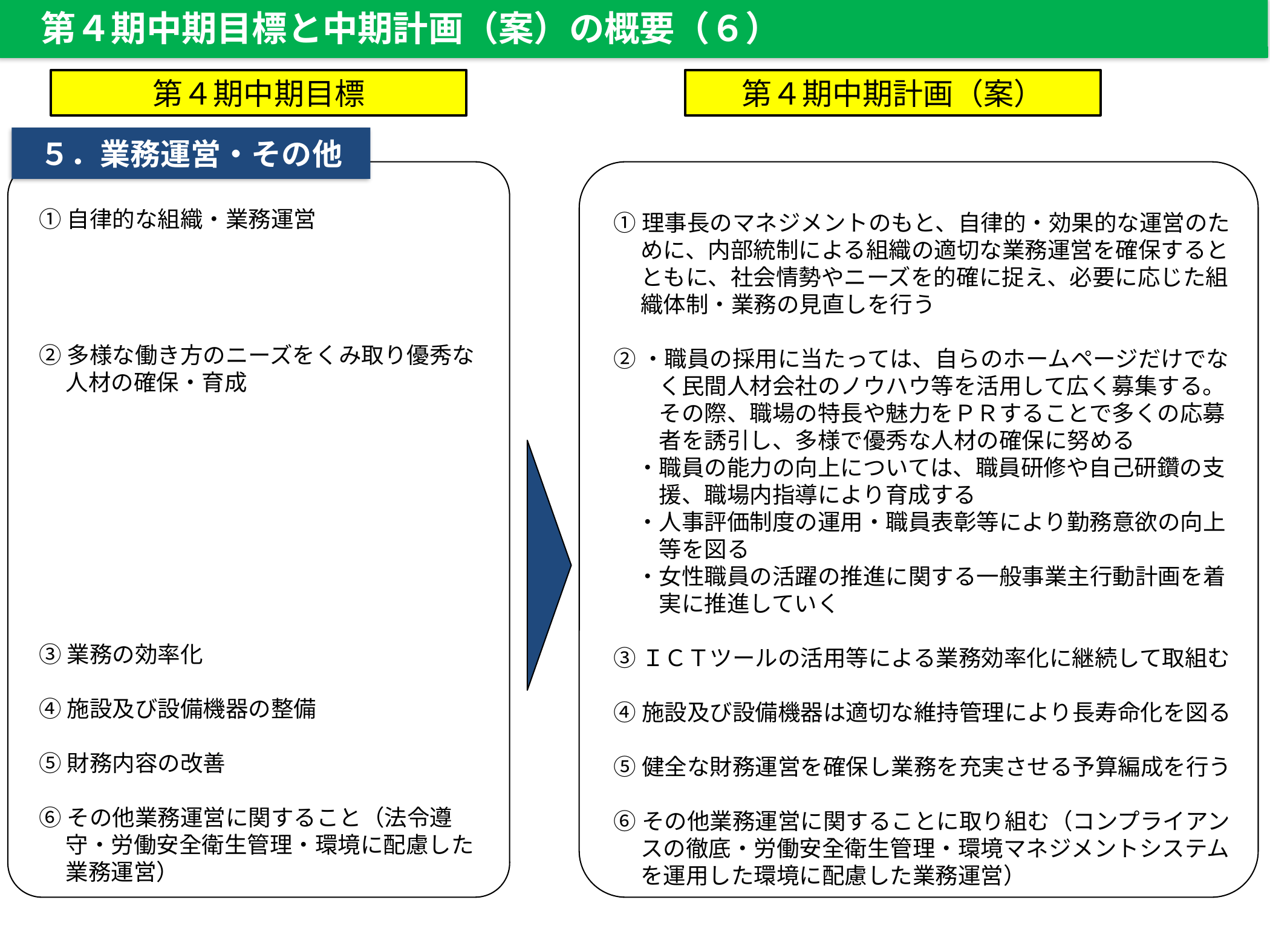

第４期中期目標と中期計画（案）の概要（６）
第４期中期目標
第４期中期計画（案）
５．業務運営・その他

①理事長のマネジメントのもと、自律的・効果的な運営のために、内部統制による組織の適切な業務運営を確保するとともに、社会情勢やニーズを的確に捉え、必要に応じた組織体制・業務の見直しを行う

②・職員の採用に当たっては、自らのホームページだけでな
　　く民間人材会社のノウハウ等を活用して広く募集する。
　　その際、職場の特長や魅力をＰＲすることで多くの応募
　　者を誘引し、多様で優秀な人材の確保に努める
　・職員の能力の向上については、職員研修や自己研鑽の支
　　援、職場内指導により育成する
　・人事評価制度の運用・職員表彰等により勤務意欲の向上
　　等を図る
　・女性職員の活躍の推進に関する一般事業主行動計画を着
　　実に推進していく

③ＩＣＴツールの活用等による業務効率化に継続して取組む

④施設及び設備機器は適切な維持管理により長寿命化を図る

⑤健全な財務運営を確保し業務を充実させる予算編成を行う

⑥その他業務運営に関することに取り組む（コンプライアンスの徹底・労働安全衛生管理・環境マネジメントシステムを運用した環境に配慮した業務運営）

①自律的な組織・業務運営

②多様な働き方のニーズをくみ取り優秀な人材の確保・育成

③業務の効率化

④施設及び設備機器の整備

⑤財務内容の改善

⑥その他業務運営に関すること（法令遵守・労働安全衛生管理・環境に配慮した業務運営）